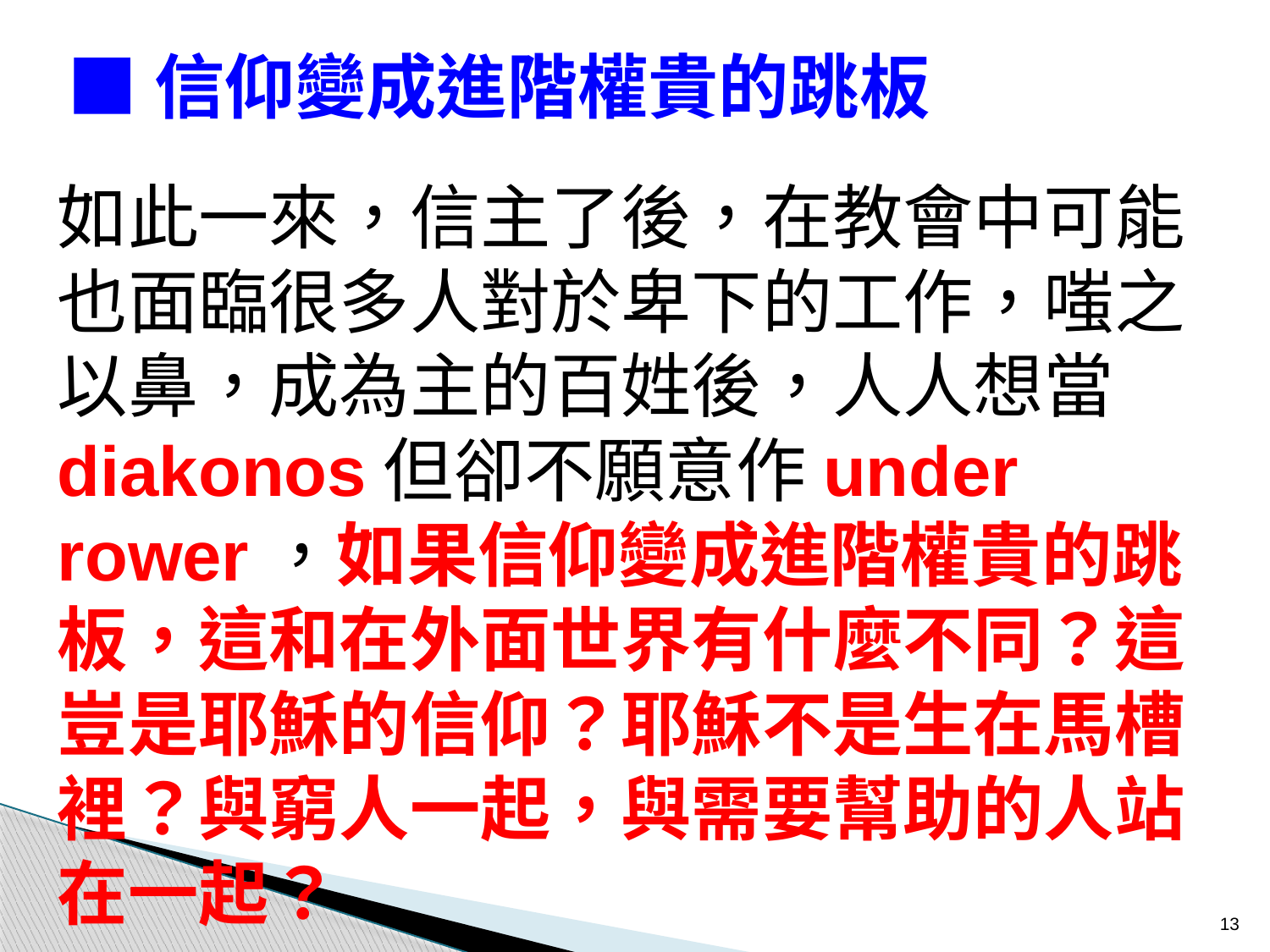

■信仰變成進階權貴的跳板
如此一來，信主了後，在教會中可能也面臨很多人對於卑下的工作，嗤之以鼻，成為主的百姓後，人人想當diakonos但卻不願意作under rower，如果信仰變成進階權貴的跳板，這和在外面世界有什麼不同？這豈是耶穌的信仰？耶穌不是生在馬槽裡？與窮人一起，與需要幫助的人站在一起？
13